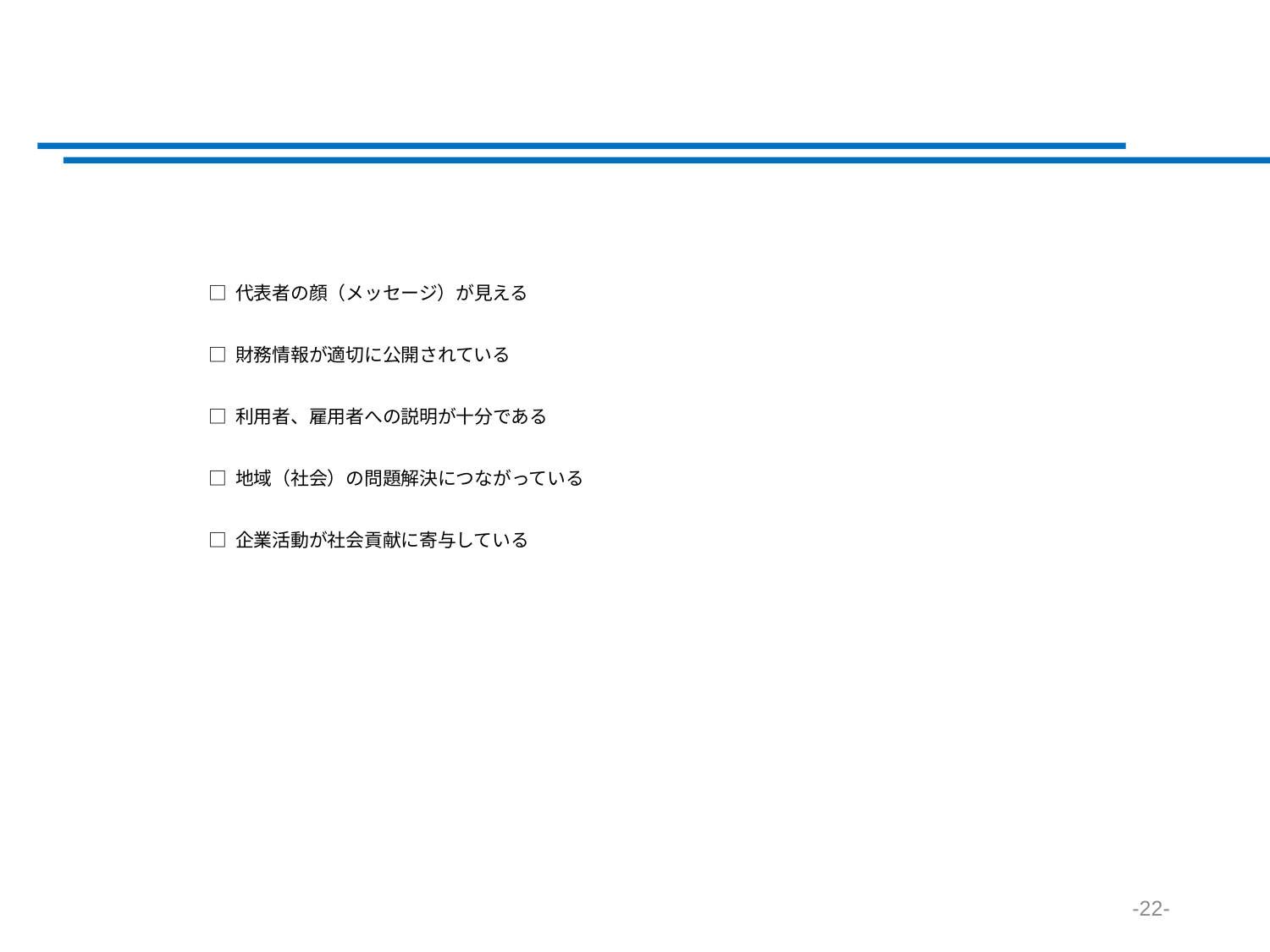

#
□ 代表者の顔（メッセージ）が見える
□ 財務情報が適切に公開されている
□ 利用者、雇用者への説明が十分である
□ 地域（社会）の問題解決につながっている
□ 企業活動が社会貢献に寄与している
-22-